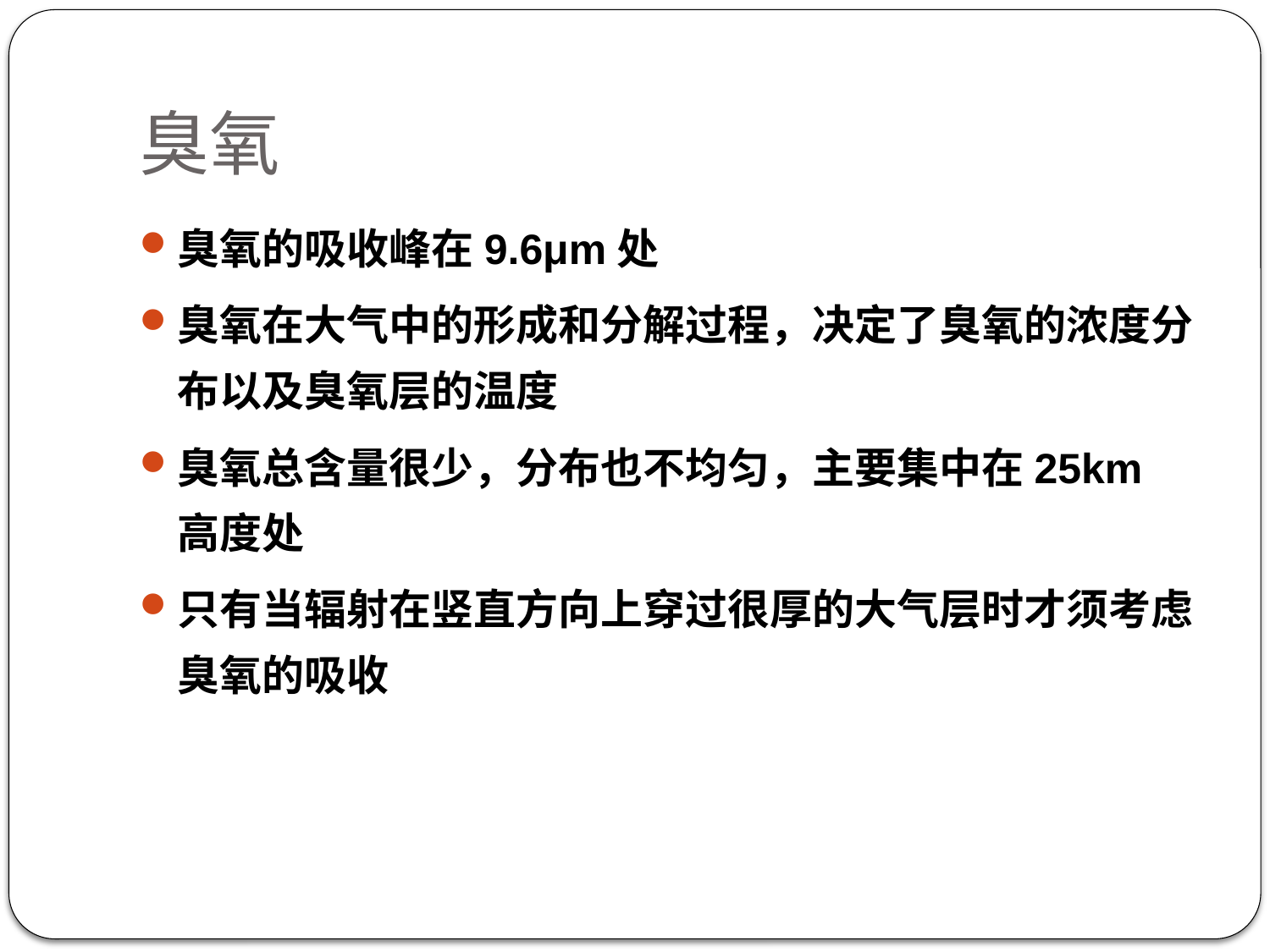

# 臭氧
臭氧的吸收峰在9.6μm处
臭氧在大气中的形成和分解过程，决定了臭氧的浓度分布以及臭氧层的温度
臭氧总含量很少，分布也不均匀，主要集中在25km高度处
只有当辐射在竖直方向上穿过很厚的大气层时才须考虑臭氧的吸收